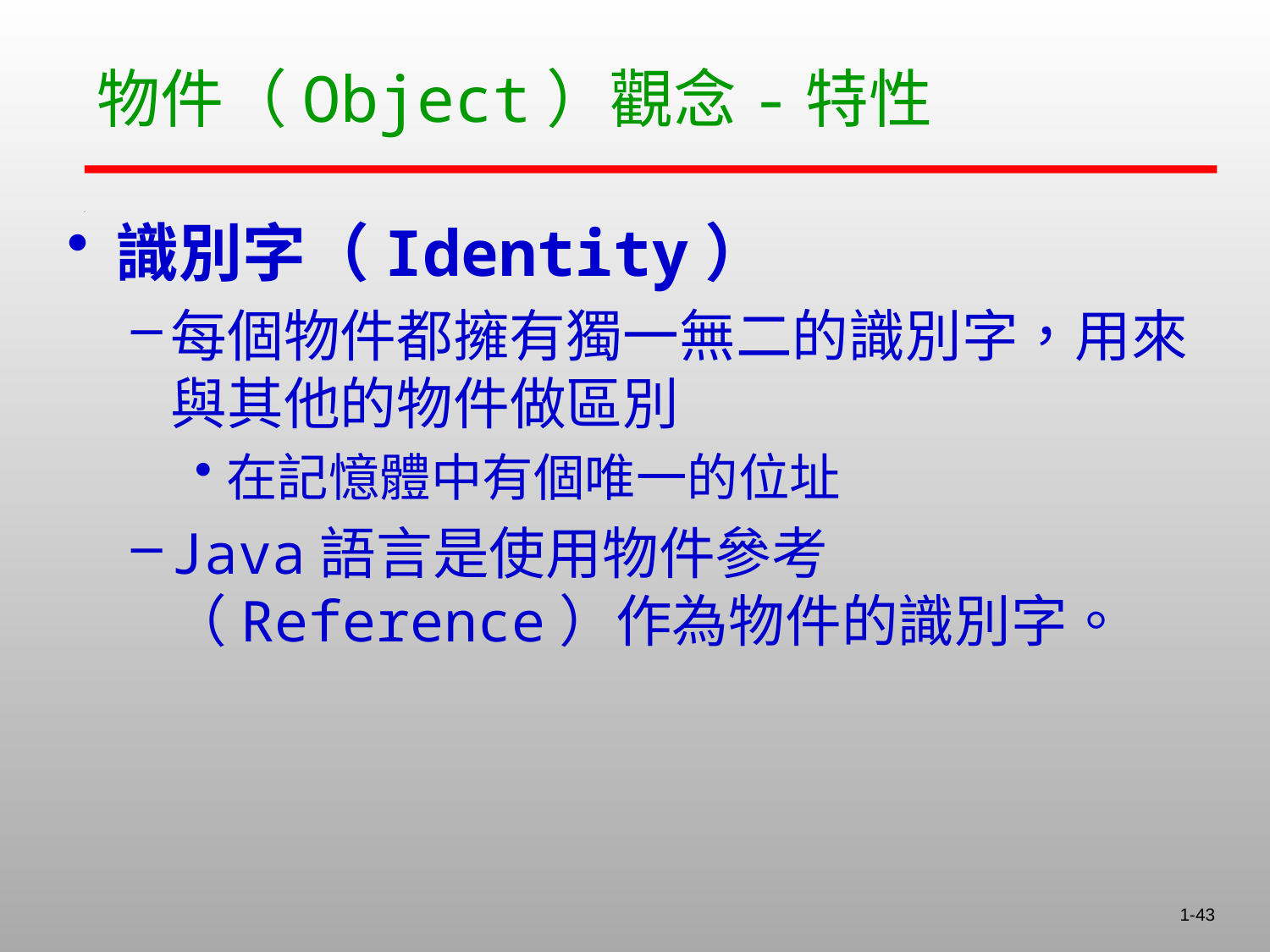

# 物件（Object）觀念-特性
識別字（Identity）
每個物件都擁有獨一無二的識別字，用來與其他的物件做區別
在記憶體中有個唯一的位址
Java語言是使用物件參考（Reference）作為物件的識別字。
1-43